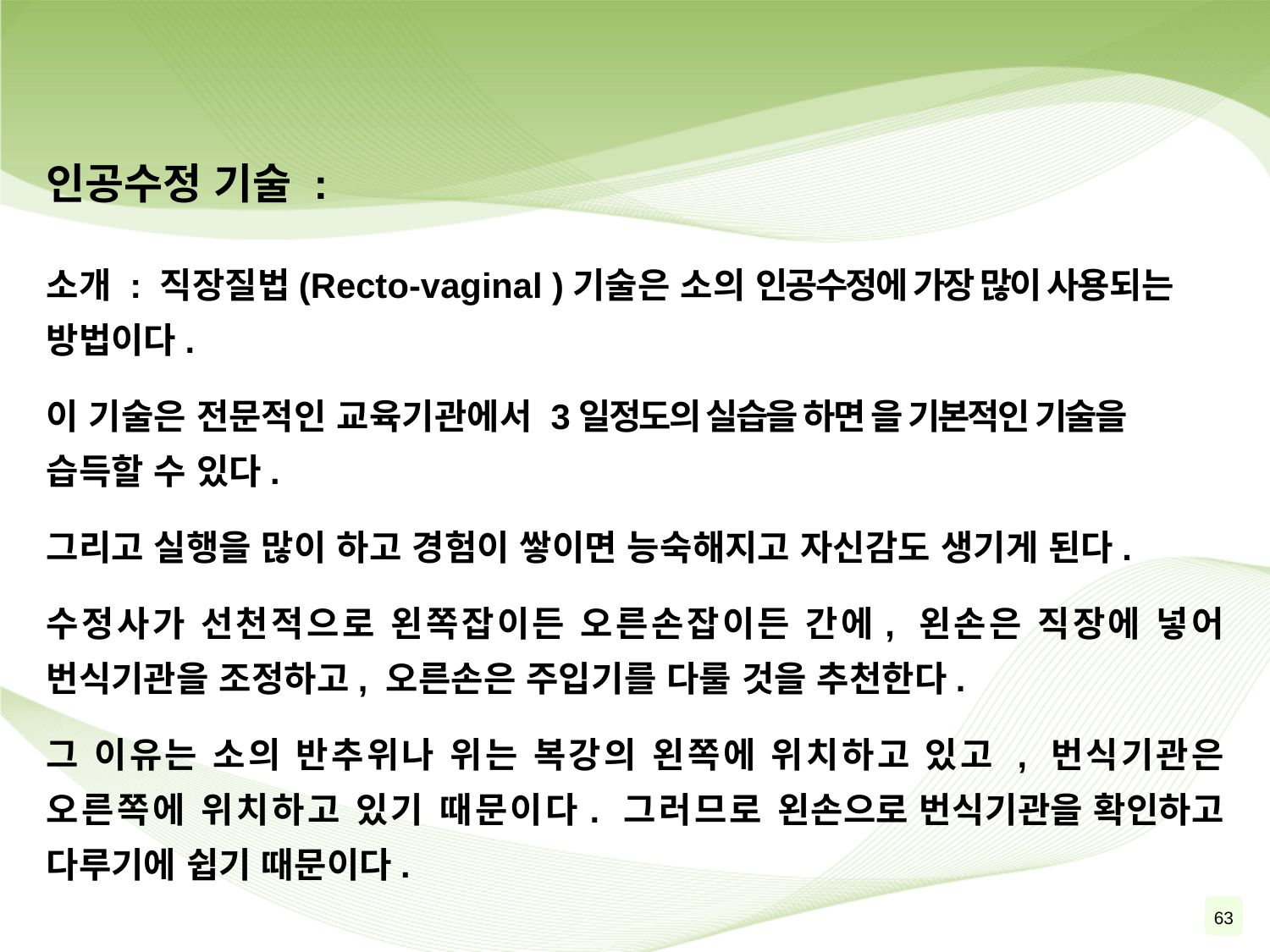

인공수정 기술 :

소개 : 직장질법(Recto-vaginal )기술은 소의 인공수정에 가장 많이 사용되는 방법이다.

이 기술은 전문적인 교육기관에서 3일정도의 실습을 하면 을 기본적인 기술을 습득할 수 있다.

그리고 실행을 많이 하고 경험이 쌓이면 능숙해지고 자신감도 생기게 된다.

수정사가 선천적으로 왼쪽잡이든 오른손잡이든 간에, 왼손은 직장에 넣어 번식기관을 조정하고, 오른손은 주입기를 다룰 것을 추천한다.

그 이유는 소의 반추위나 위는 복강의 왼쪽에 위치하고 있고 , 번식기관은 오른쪽에 위치하고 있기 때문이다. 그러므로 왼손으로 번식기관을 확인하고 다루기에 쉽기 때문이다.

63
65